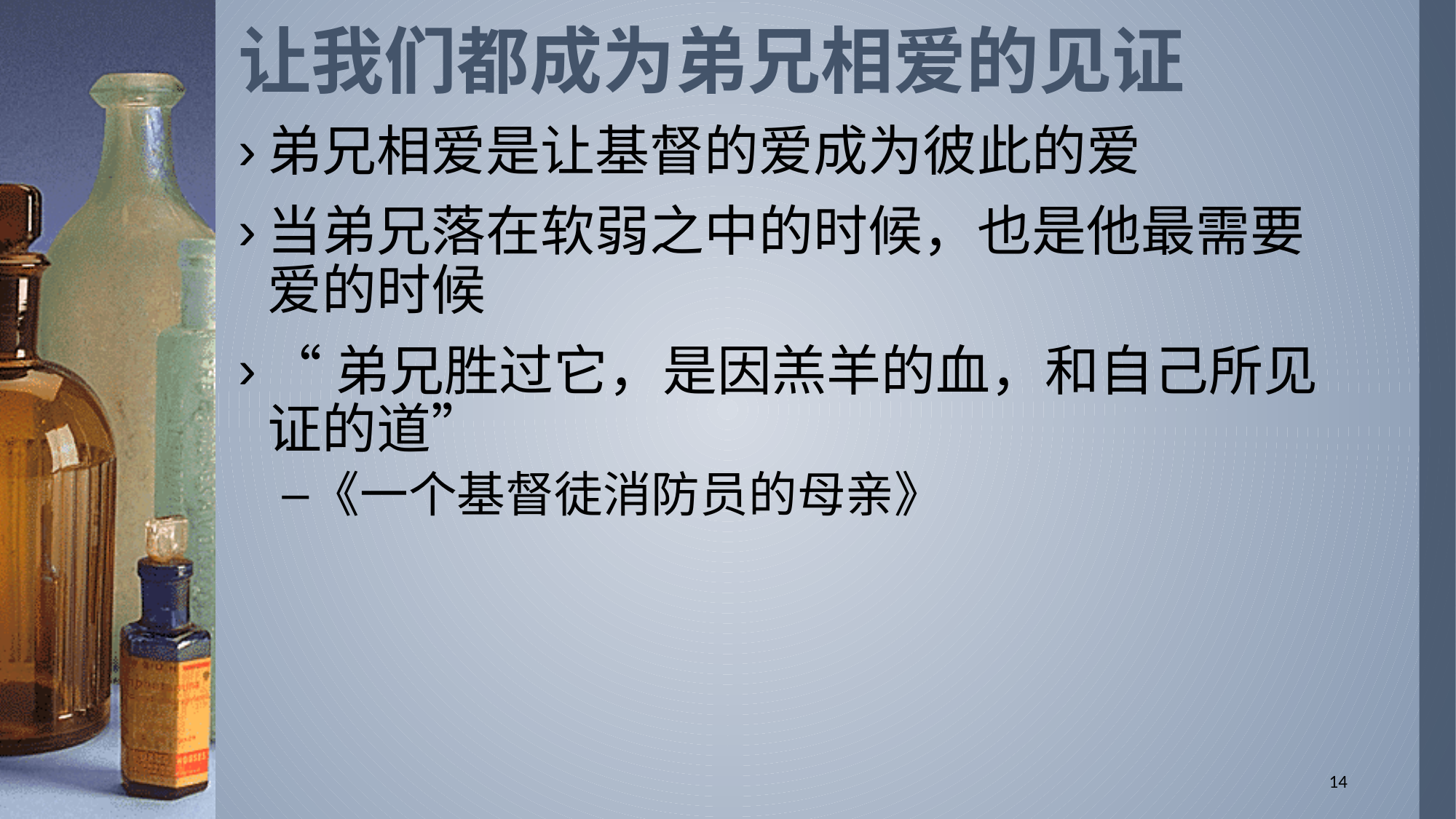

# 让我们都成为弟兄相爱的见证
弟兄相爱是让基督的爱成为彼此的爱
当弟兄落在软弱之中的时候，也是他最需要爱的时候
“弟兄胜过它，是因羔羊的血，和自己所见证的道”
《一个基督徒消防员的母亲》
14